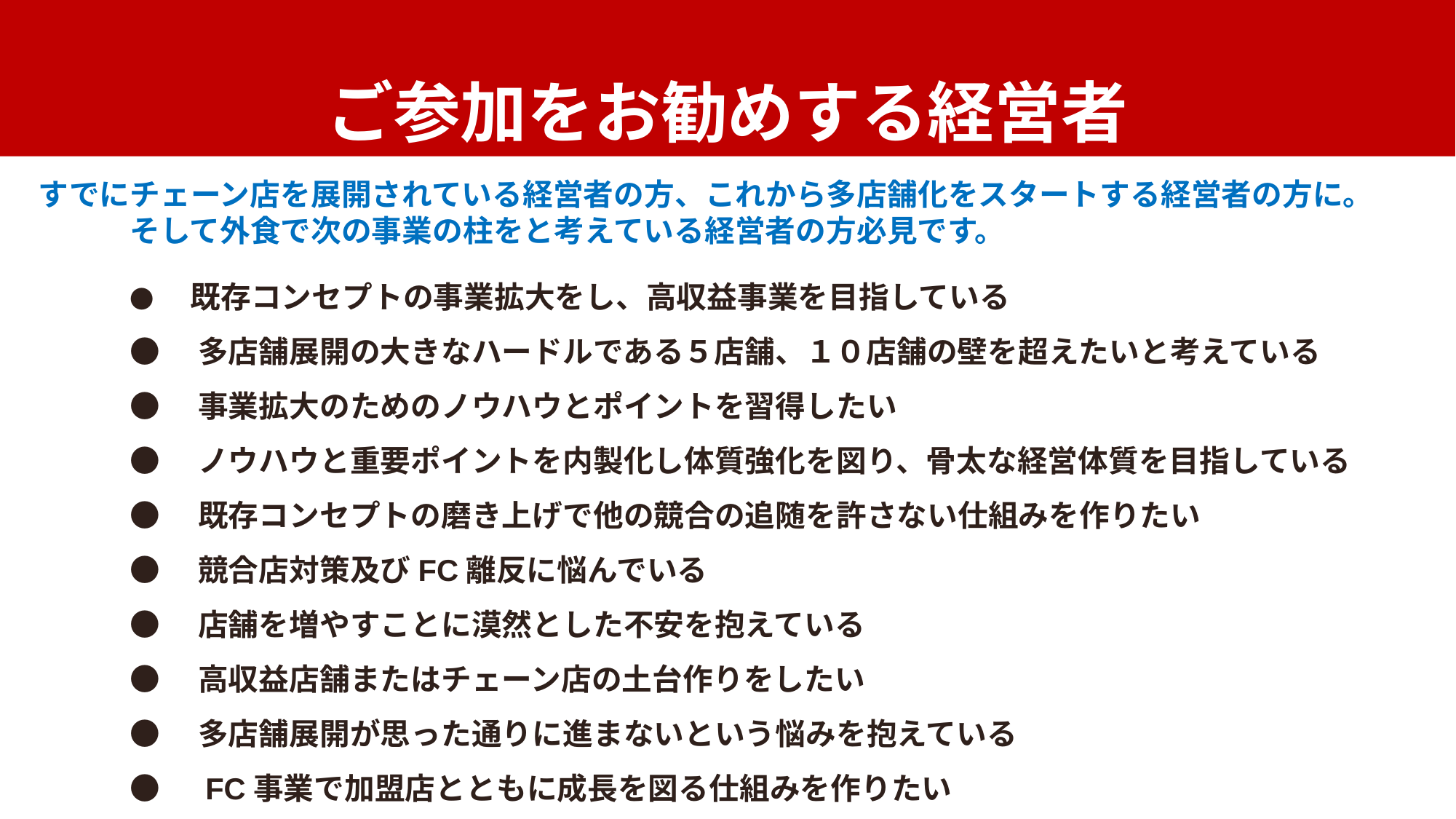

ご参加をお勧めする経営者
すでにチェーン店を展開されている経営者の方、これから多店舗化をスタートする経営者の方に。　　　　そして外食で次の事業の柱をと考えている経営者の方必見です。
●　既存コンセプトの事業拡大をし、高収益事業を目指している
●　多店舗展開の大きなハードルである５店舗、１０店舗の壁を超えたいと考えている
●　事業拡大のためのノウハウとポイントを習得したい
●　ノウハウと重要ポイントを内製化し体質強化を図り、骨太な経営体質を目指している
●　既存コンセプトの磨き上げで他の競合の追随を許さない仕組みを作りたい
●　競合店対策及びFC離反に悩んでいる
●　店舗を増やすことに漠然とした不安を抱えている
●　高収益店舗またはチェーン店の土台作りをしたい
●　多店舗展開が思った通りに進まないという悩みを抱えている
●　FC事業で加盟店とともに成長を図る仕組みを作りたい